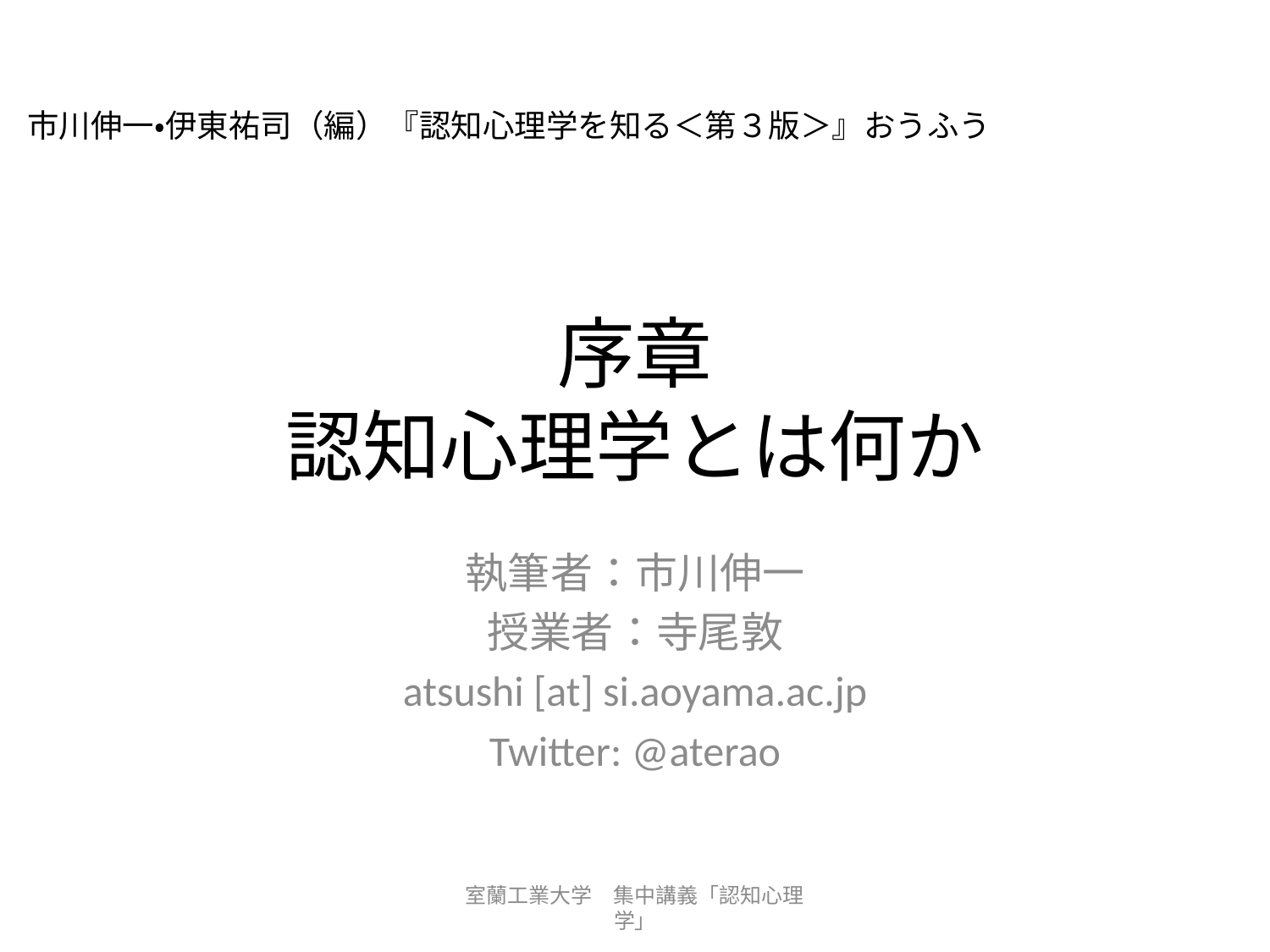

市川伸一・伊東祐司（編）『認知心理学を知る＜第３版＞』おうふう
# 序章 認知心理学とは何か
執筆者：市川伸一
授業者：寺尾敦
atsushi [at] si.aoyama.ac.jp
Twitter: @aterao
室蘭工業大学　集中講義「認知心理学」